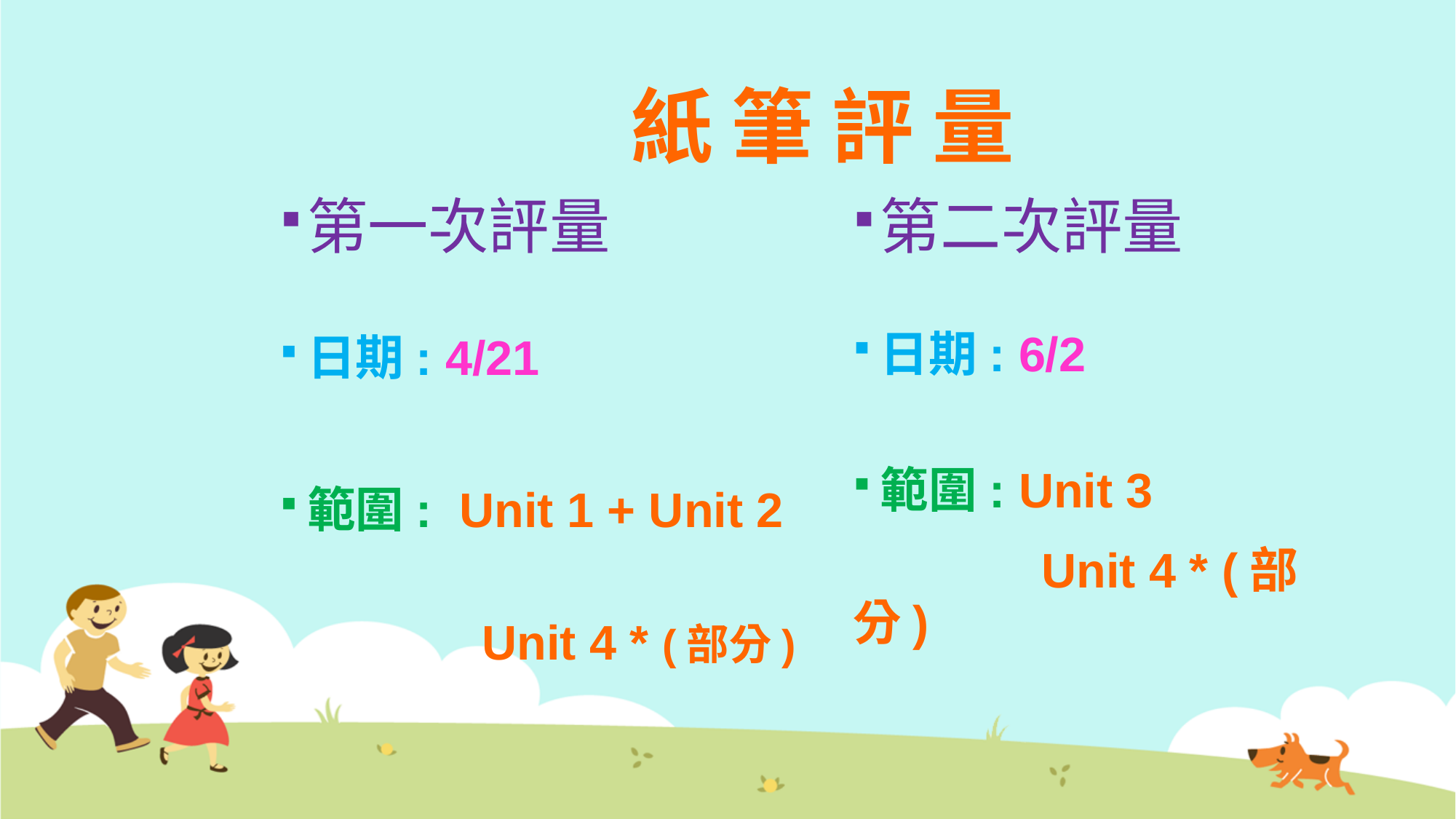

# 紙 筆 評 量
第一次評量

日期: 4/21

範圍:  Unit 1 + Unit 2
               Unit 4 * (部分)
第二次評量

日期: 6/2

範圍: Unit 3
              Unit 4 * (部分)